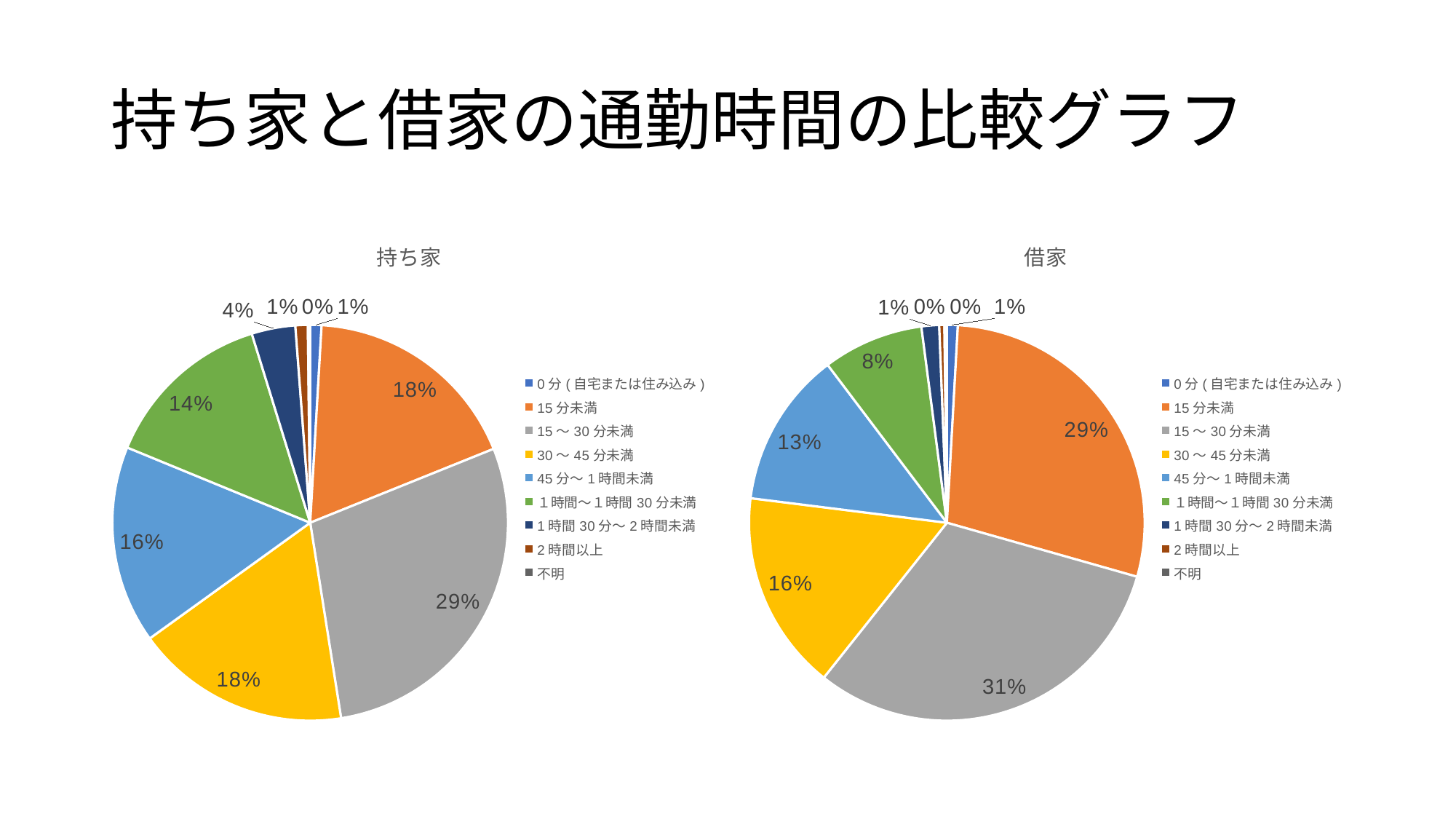

# 持ち家と借家の通勤時間の比較グラフ

### Chart: 持ち家

| Category |  |
|---|---|
| 0分(自宅または住み込み) | 0.00922949765818716 |
| 15分未満 | 0.17986040958765726 |
| 15～30分未満 | 0.2858848379098172 |
| 30～45分未満 | 0.1755900449995408 |
| 45分～1時間未満 | 0.16149325006887685 |
| １時間～１時間30分未満 | 0.1402332629258885 |
| 1時間30分～2時間未満 | 0.03572412526402792 |
| 2時間以上 | 0.010101937735329232 |
| 不明 | 0.0018826338506749932 |

### Chart: 借家

| Category |  |
|---|---|
| 0分(自宅または住み込み) | 0.00886599305755157 |
| 15分未満 | 0.2851489088858918 |
| 15～30分未満 | 0.31285237347719386 |
| 30～45分未満 | 0.1629264410002432 |
| 45分～1時間未満 | 0.1272192619779345 |
| １時間～１時間30分未満 | 0.08238077339759889 |
| 1時間30分～2時間未満 | 0.014437639567534103 |
| 2時間以上 | 0.0041787348824869 |
| 不明 | 0.0019898737535651904 |